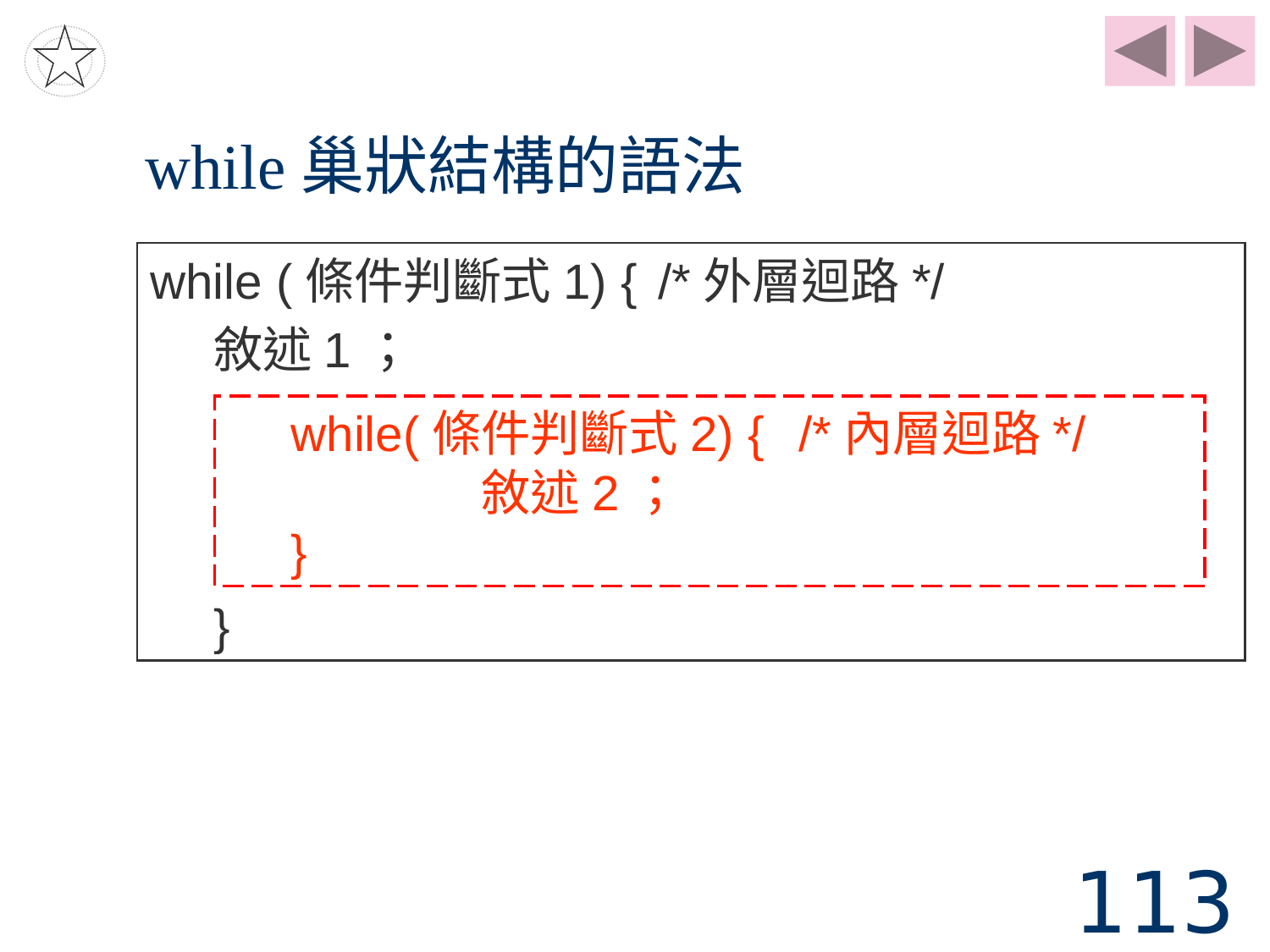

# while巢狀結構的語法
while (條件判斷式1) {	/*外層迴路*/
敘述1；

}
while(條件判斷式2) {	/*內層迴路*/
	敘述2；
}
113